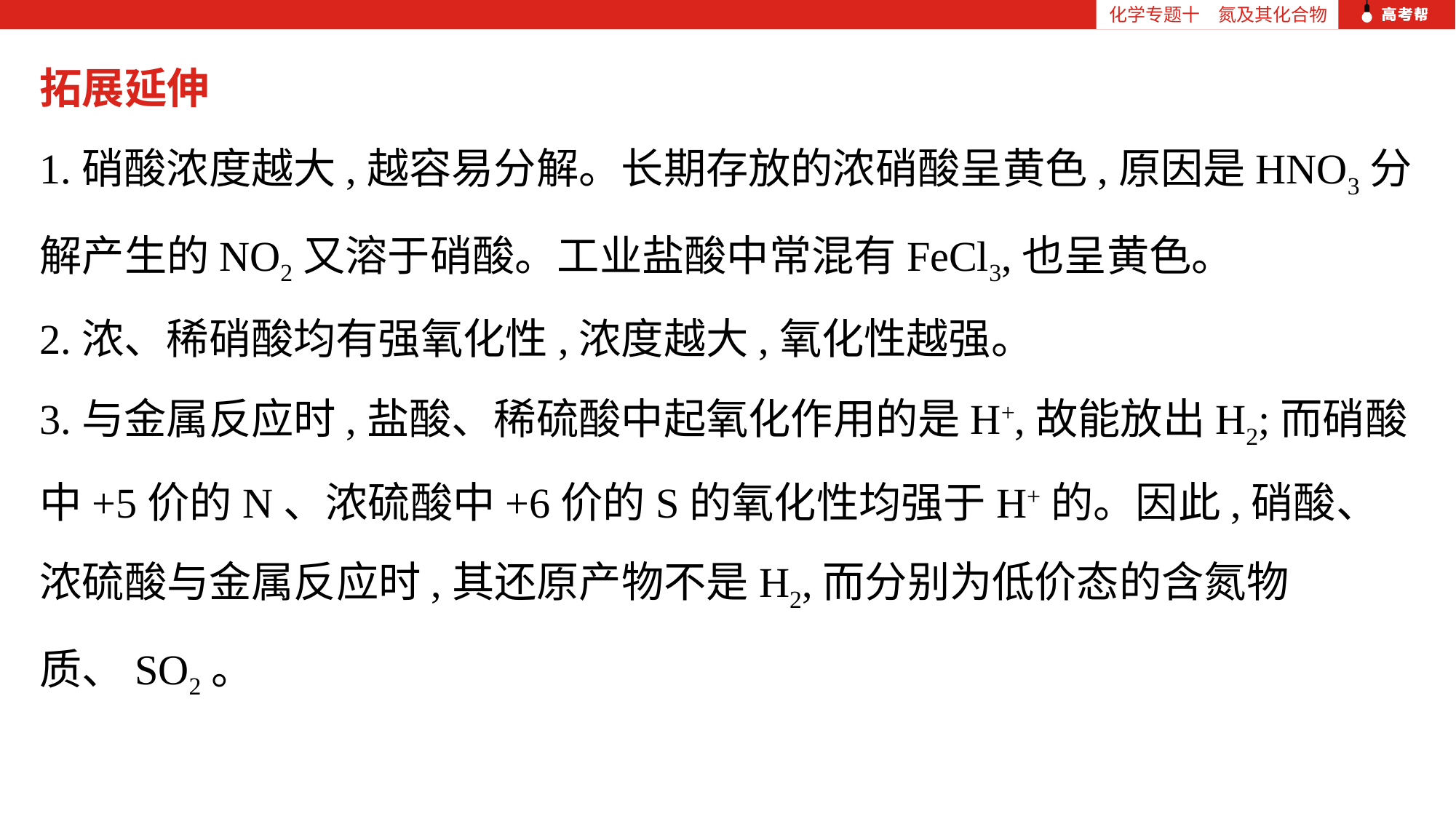

化学专题十　氮及其化合物

拓展延伸
1.硝酸浓度越大,越容易分解。长期存放的浓硝酸呈黄色,原因是HNO3分解产生的NO2又溶于硝酸。工业盐酸中常混有FeCl3,也呈黄色。
2.浓、稀硝酸均有强氧化性,浓度越大,氧化性越强。
3.与金属反应时,盐酸、稀硫酸中起氧化作用的是H+,故能放出H2;而硝酸中+5价的N、浓硫酸中+6价的S的氧化性均强于H+的。因此,硝酸、浓硫酸与金属反应时,其还原产物不是H2,而分别为低价态的含氮物质、SO2。